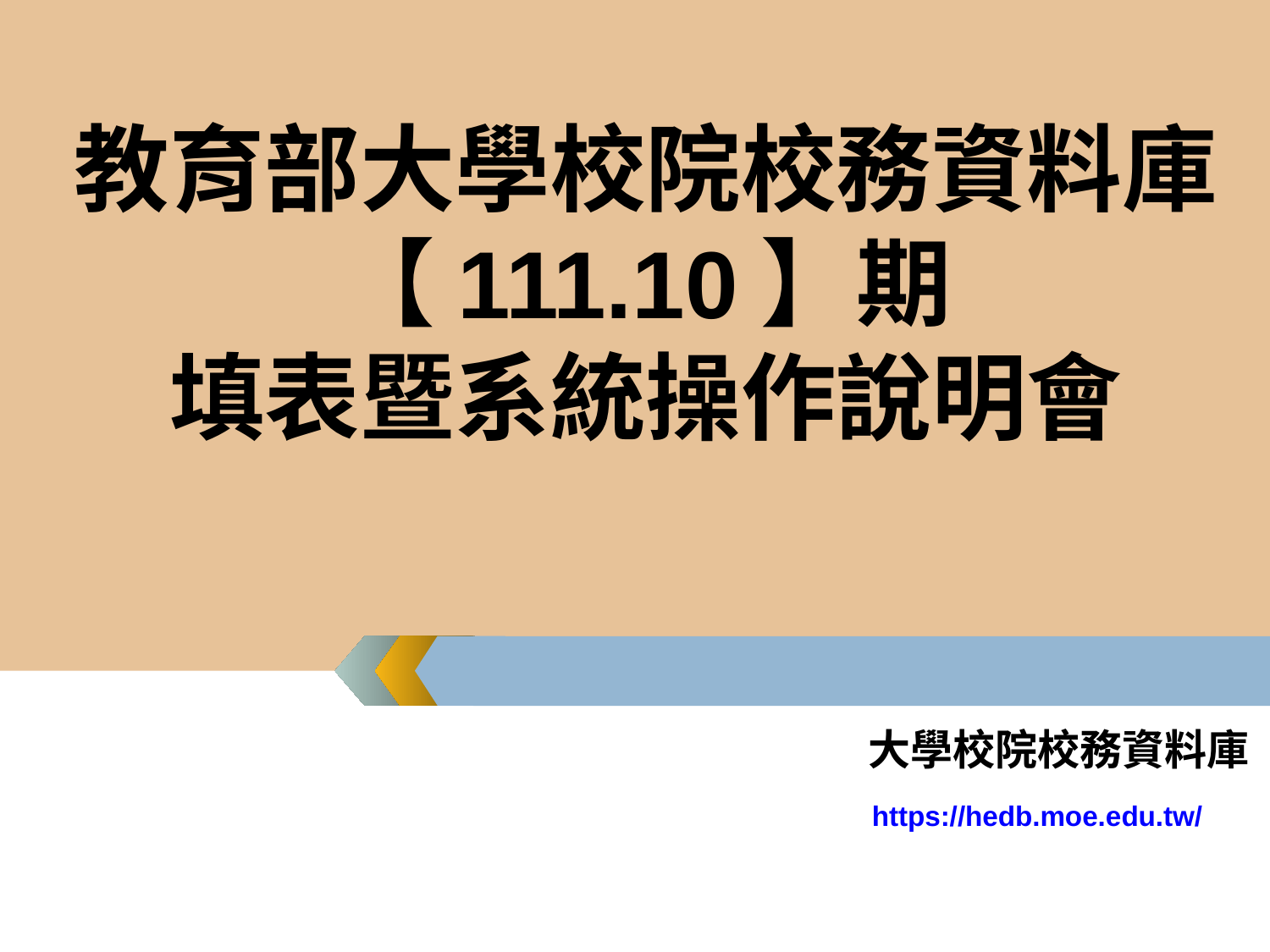

教育部大學校院校務資料庫
【111.10】期
填表暨系統操作說明會

大學校院校務資料庫
https://hedb.moe.edu.tw/